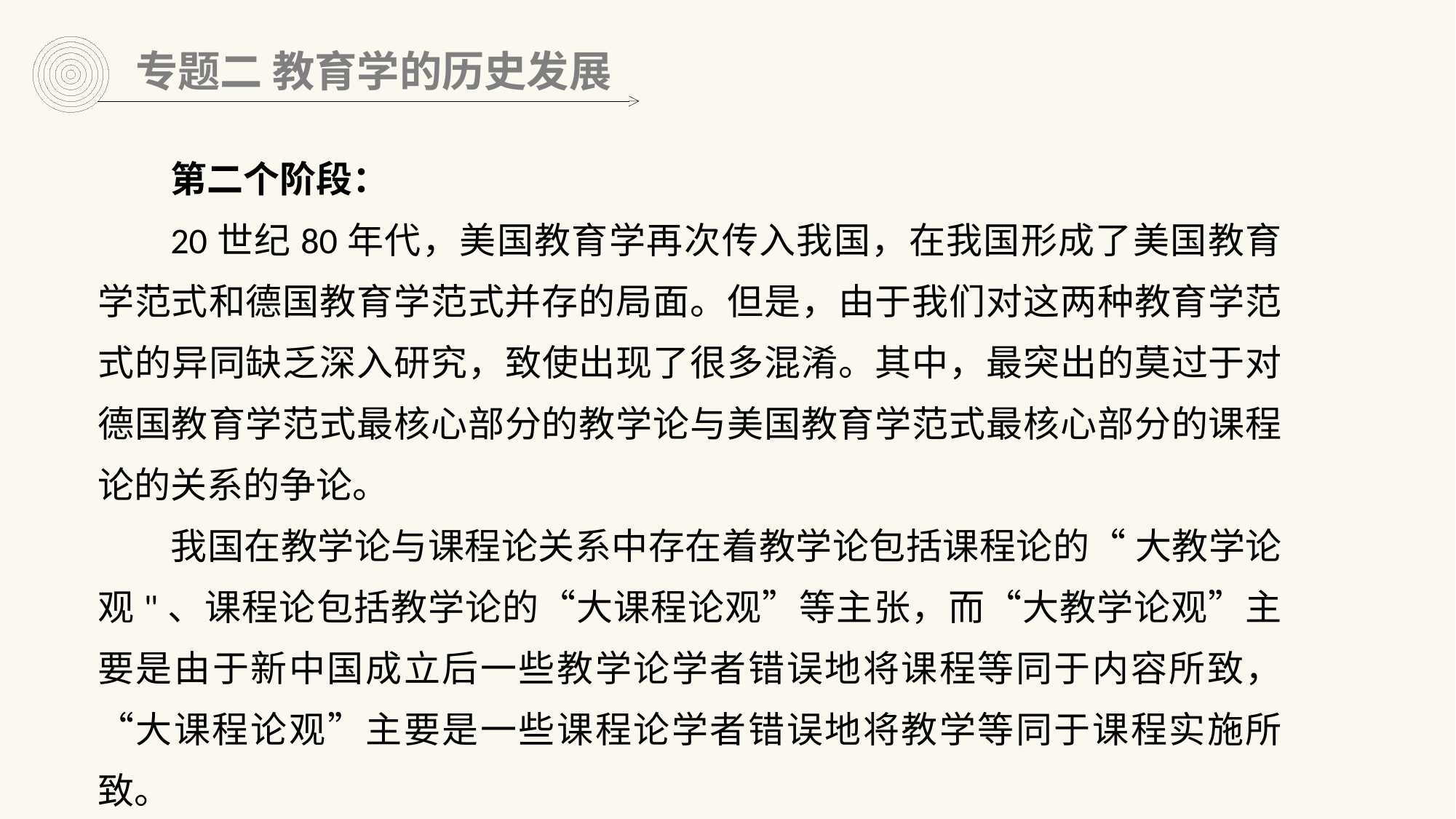

专题二 教育学的历史发展
第二个阶段：
20世纪80年代，美国教育学再次传入我国，在我国形成了美国教育学范式和德国教育学范式并存的局面。但是，由于我们对这两种教育学范式的异同缺乏深入研究，致使出现了很多混淆。其中，最突出的莫过于对德国教育学范式最核心部分的教学论与美国教育学范式最核心部分的课程论的关系的争论。
我国在教学论与课程论关系中存在着教学论包括课程论的“ 大教学论观"、课程论包括教学论的“大课程论观”等主张，而“大教学论观”主要是由于新中国成立后一些教学论学者错误地将课程等同于内容所致，“大课程论观”主要是一些课程论学者错误地将教学等同于课程实施所致。